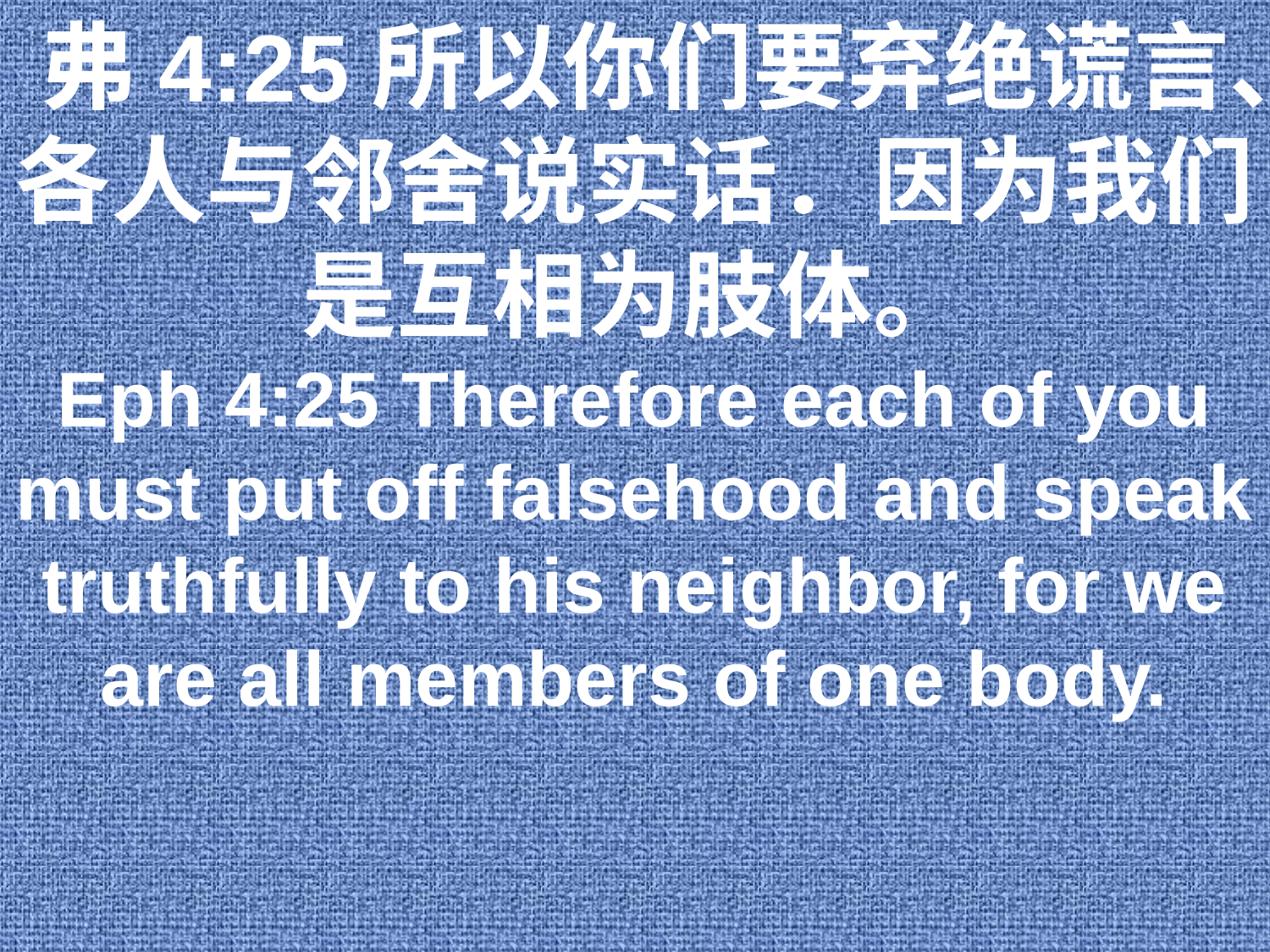

弗4:25所以你们要弃绝谎言、各人与邻舍说实话．因为我们是互相为肢体。
Eph 4:25 Therefore each of you must put off falsehood and speak truthfully to his neighbor, for we are all members of one body.